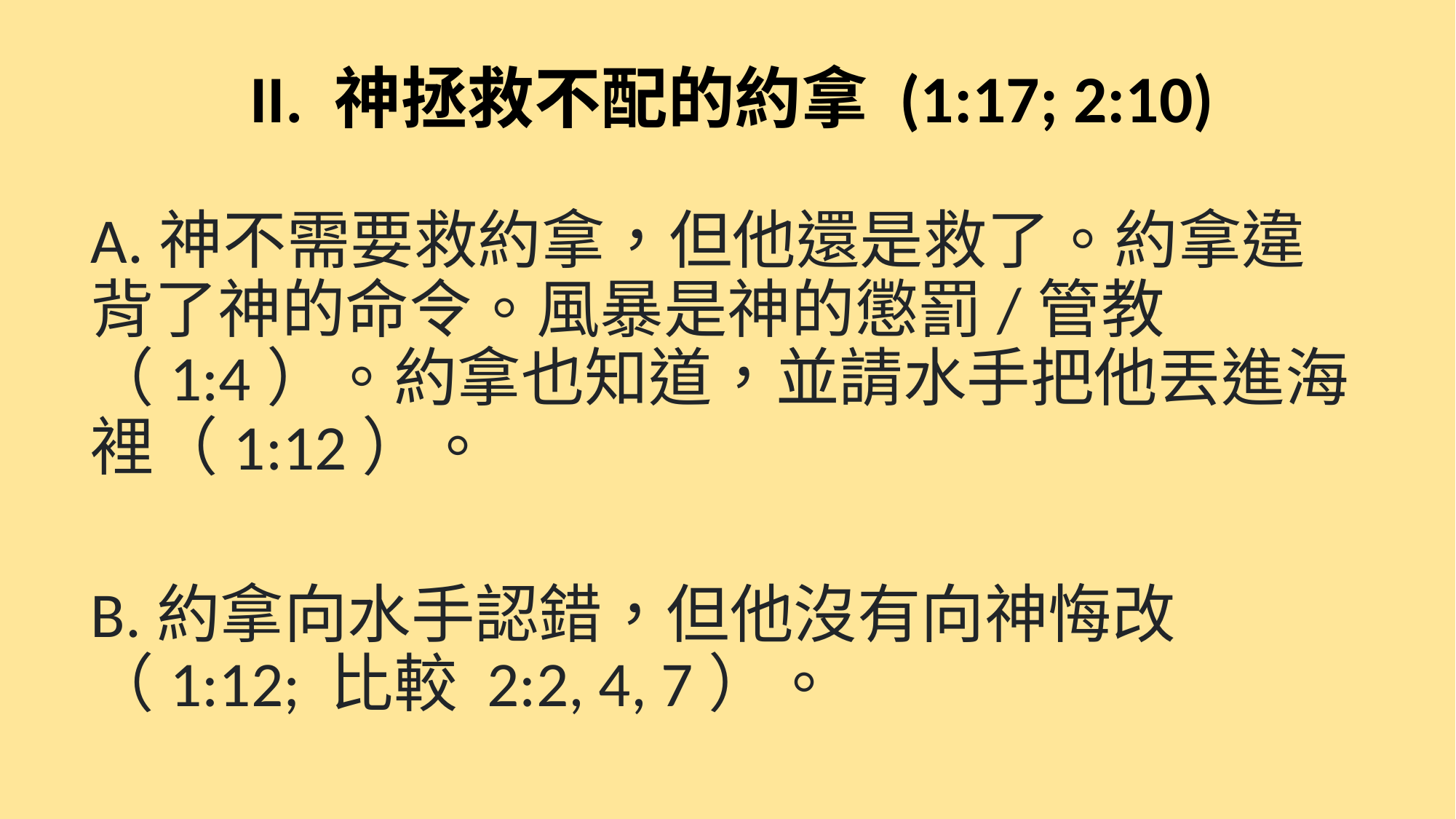

# II. 神拯救不配的約拿 (1:17; 2:10)
A.神不需要救約拿，但他還是救了。約拿違背了神的命令。風暴是神的懲罰/管教（1:4）。約拿也知道，並請水手把他丟進海裡（1:12）。

B.約拿向水手認錯，但他沒有向神悔改（1:12; 比較 2:2, 4, 7）。